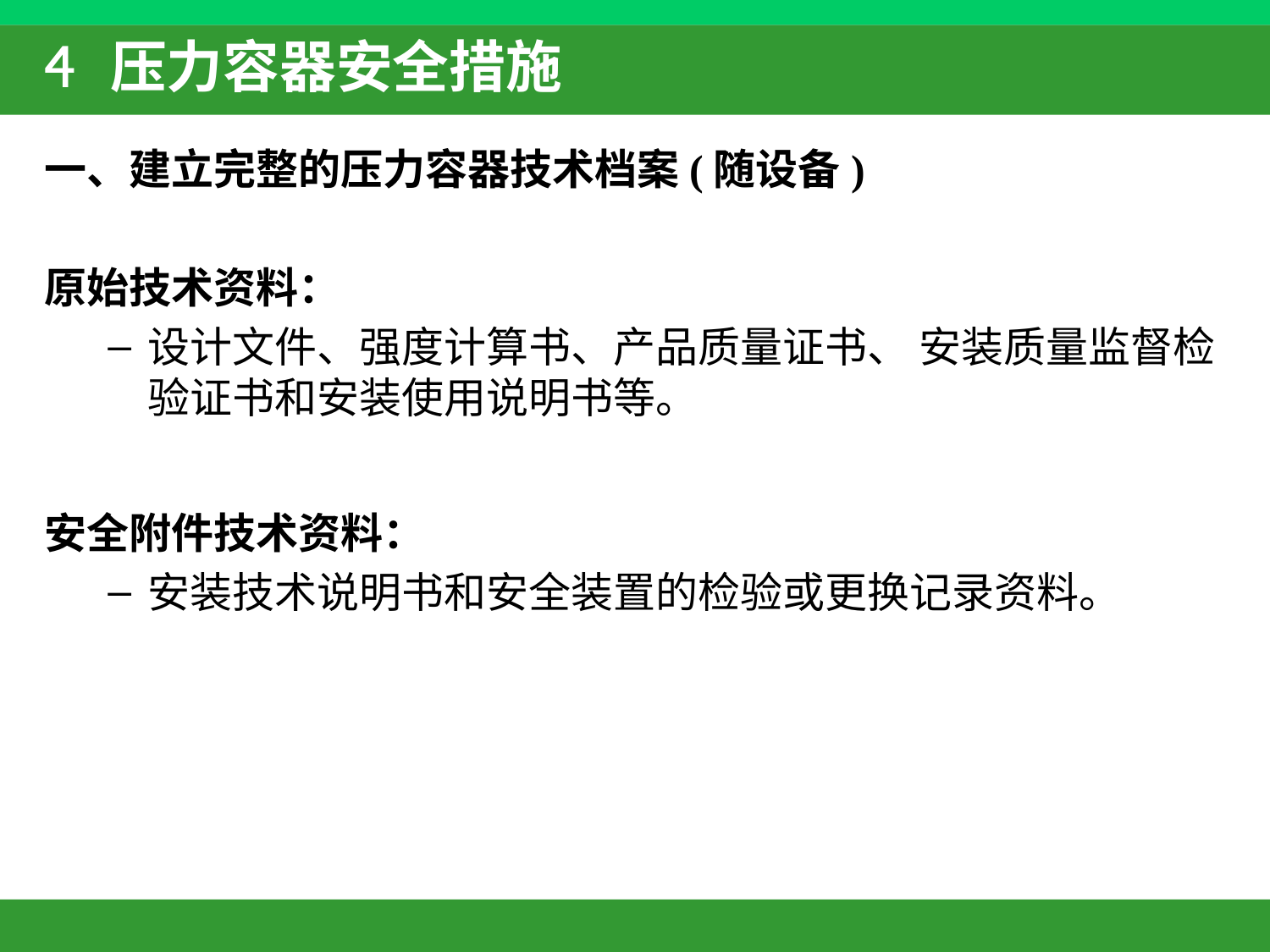

# 4 压力容器安全措施
一、建立完整的压力容器技术档案(随设备)

原始技术资料：
设计文件、强度计算书、产品质量证书、 安装质量监督检验证书和安装使用说明书等。

安全附件技术资料：
安装技术说明书和安全装置的检验或更换记录资料。